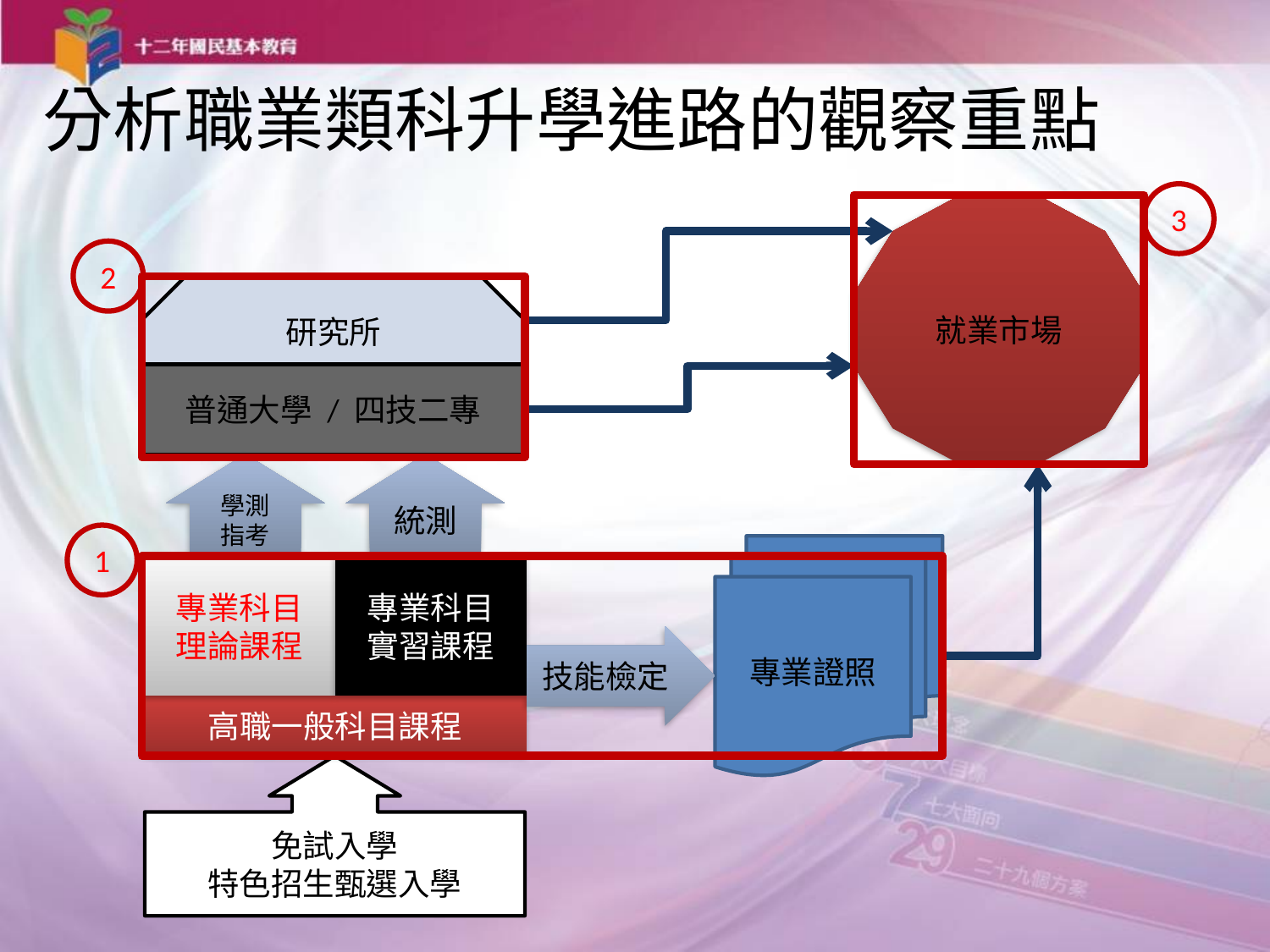

分析職業類科升學進路的觀察重點
3

就業市場
2
研究所

普通大學 / 四技二專
統測
學測
指考
1
專業證照
專業科目
理論課程
專業科目
實習課程

技能檢定
高職一般科目課程
免試入學
特色招生甄選入學